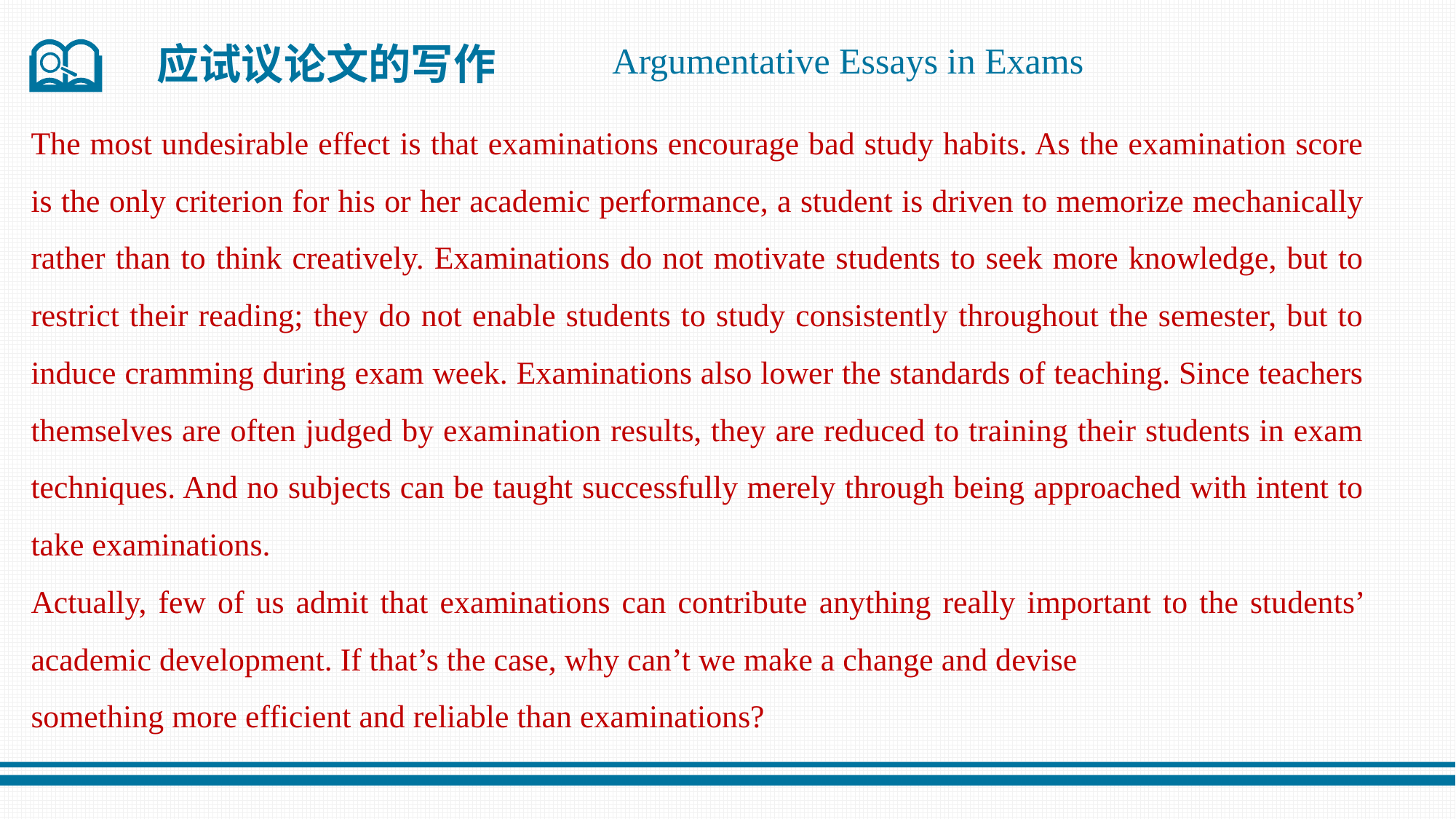

应试议论文的写作
Argumentative Essays in Exams
The most undesirable effect is that examinations encourage bad study habits. As the examination score is the only criterion for his or her academic performance, a student is driven to memorize mechanically rather than to think creatively. Examinations do not motivate students to seek more knowledge, but to restrict their reading; they do not enable students to study consistently throughout the semester, but to induce cramming during exam week. Examinations also lower the standards of teaching. Since teachers themselves are often judged by examination results, they are reduced to training their students in exam techniques. And no subjects can be taught successfully merely through being approached with intent to take examinations.
Actually, few of us admit that examinations can contribute anything really important to the students’ academic development. If that’s the case, why can’t we make a change and devise
something more efficient and reliable than examinations?